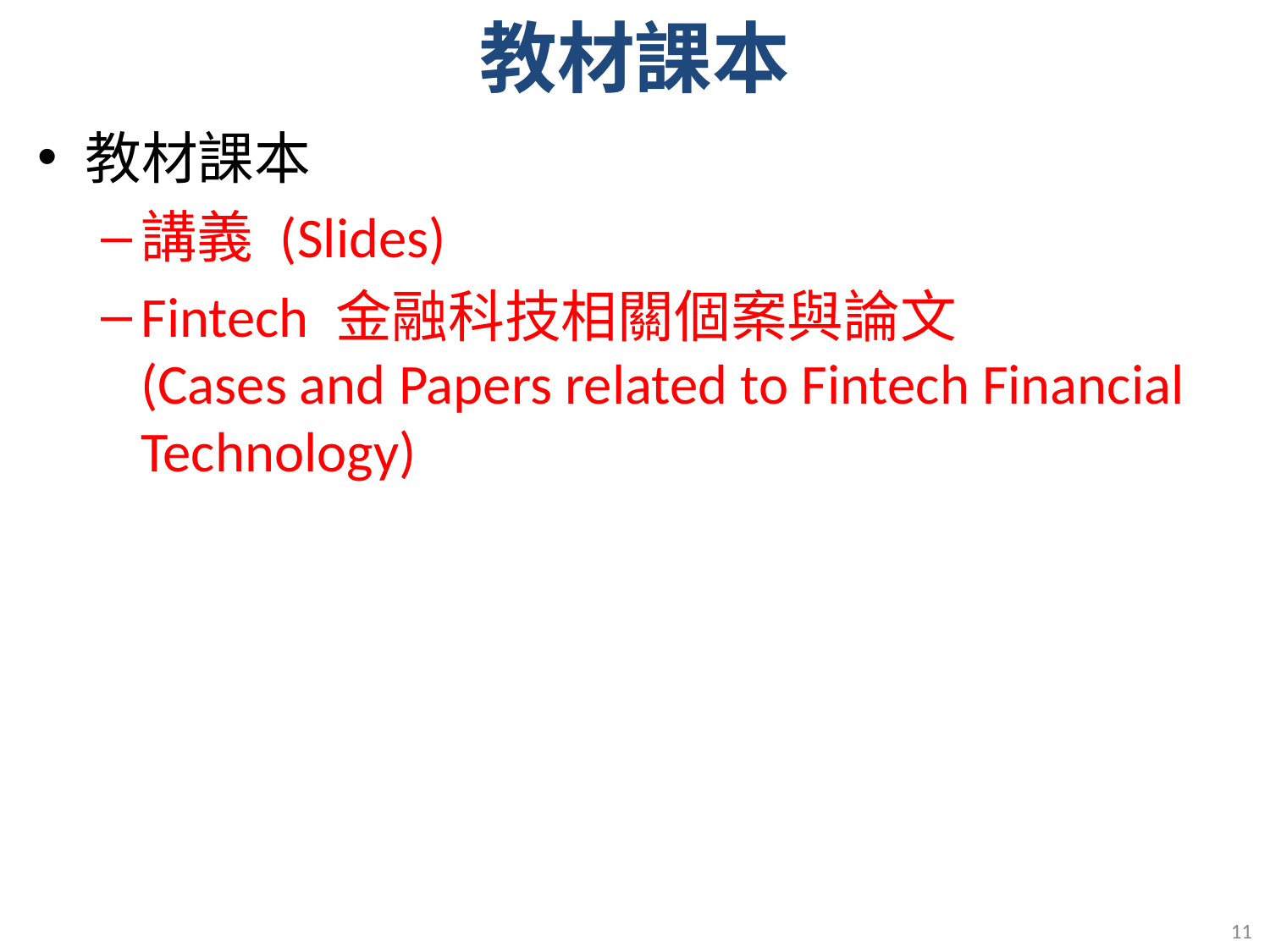

# 教材課本
教材課本
講義 (Slides)
Fintech 金融科技相關個案與論文
(Cases and Papers related to Fintech Financial Technology)
11